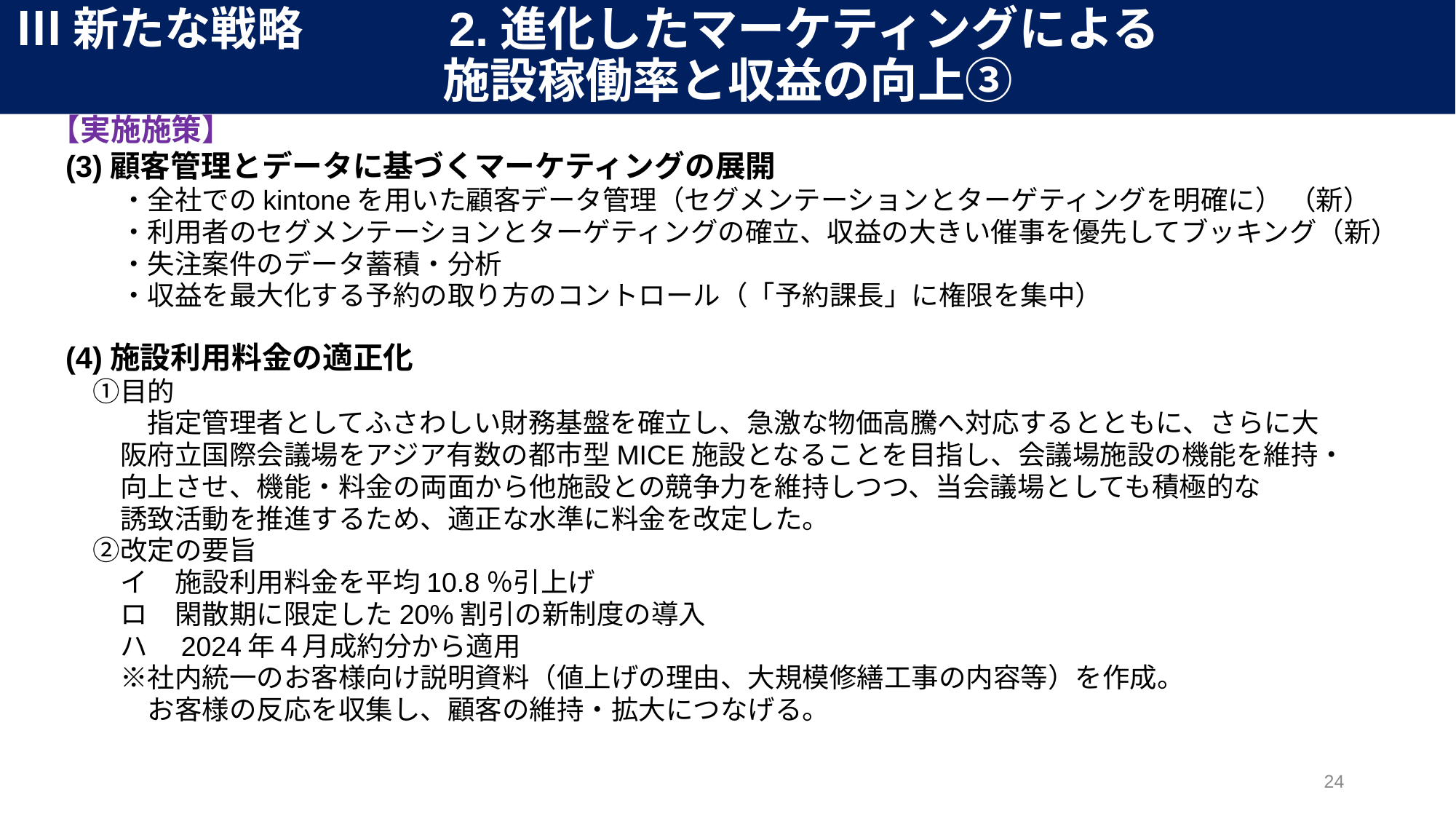

Ⅲ新たな戦略
　　　2.進化したマーケティングによる
施設稼働率と収益の向上③
【実施施策】
(3)顧客管理とデータに基づくマーケティングの展開
　　・全社でのkintoneを用いた顧客データ管理（セグメンテーションとターゲティングを明確に） （新）
　　・利用者のセグメンテーションとターゲティングの確立、収益の大きい催事を優先してブッキング（新）
　　・失注案件のデータ蓄積・分析
　　・収益を最大化する予約の取り方のコントロール（「予約課長」に権限を集中）

(4)施設利用料金の適正化
　①目的
　　　指定管理者としてふさわしい財務基盤を確立し、急激な物価高騰へ対応するとともに、さらに大
　　阪府立国際会議場をアジア有数の都市型MICE施設となることを目指し、会議場施設の機能を維持・
　　向上させ、機能・料金の両面から他施設との競争力を維持しつつ、当会議場としても積極的な
　　誘致活動を推進するため、適正な水準に料金を改定した。
　②改定の要旨
　　イ　施設利用料金を平均10.8％引上げ
　　ロ　閑散期に限定した20%割引の新制度の導入
　　ハ　2024年４月成約分から適用
　　※社内統一のお客様向け説明資料（値上げの理由、大規模修繕工事の内容等）を作成。
　　　お客様の反応を収集し、顧客の維持・拡大につなげる。
24